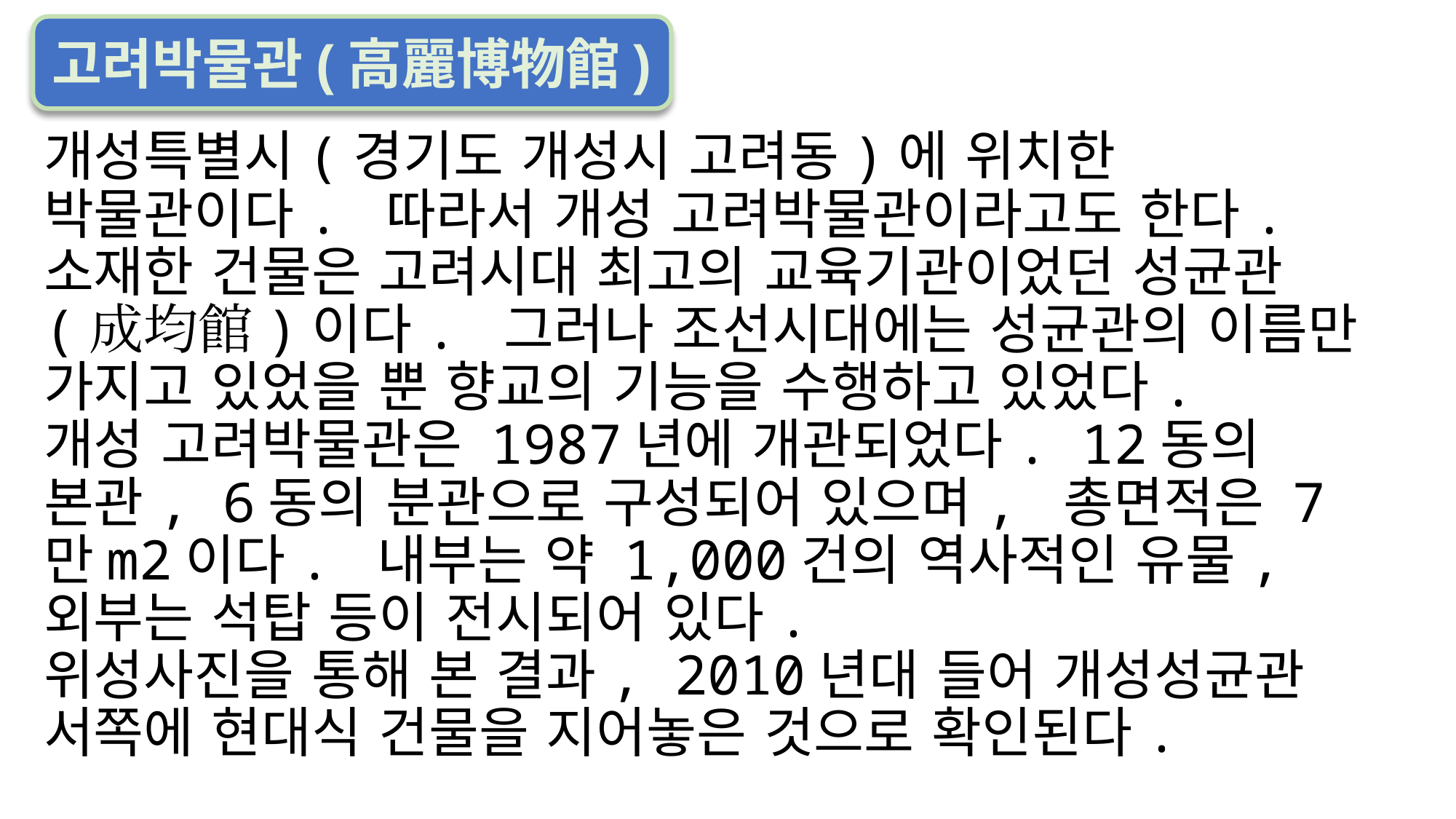

고려박물관(高麗博物館)
개성특별시(경기도 개성시 고려동)에 위치한 박물관이다. 따라서 개성 고려박물관이라고도 한다.
소재한 건물은 고려시대 최고의 교육기관이었던 성균관(成均館)이다. 그러나 조선시대에는 성균관의 이름만 가지고 있었을 뿐 향교의 기능을 수행하고 있었다.
개성 고려박물관은 1987년에 개관되었다. 12동의 본관, 6동의 분관으로 구성되어 있으며, 총면적은 7만m2이다. 내부는 약 1,000건의 역사적인 유물, 외부는 석탑 등이 전시되어 있다.
위성사진을 통해 본 결과, 2010년대 들어 개성성균관 서쪽에 현대식 건물을 지어놓은 것으로 확인된다.